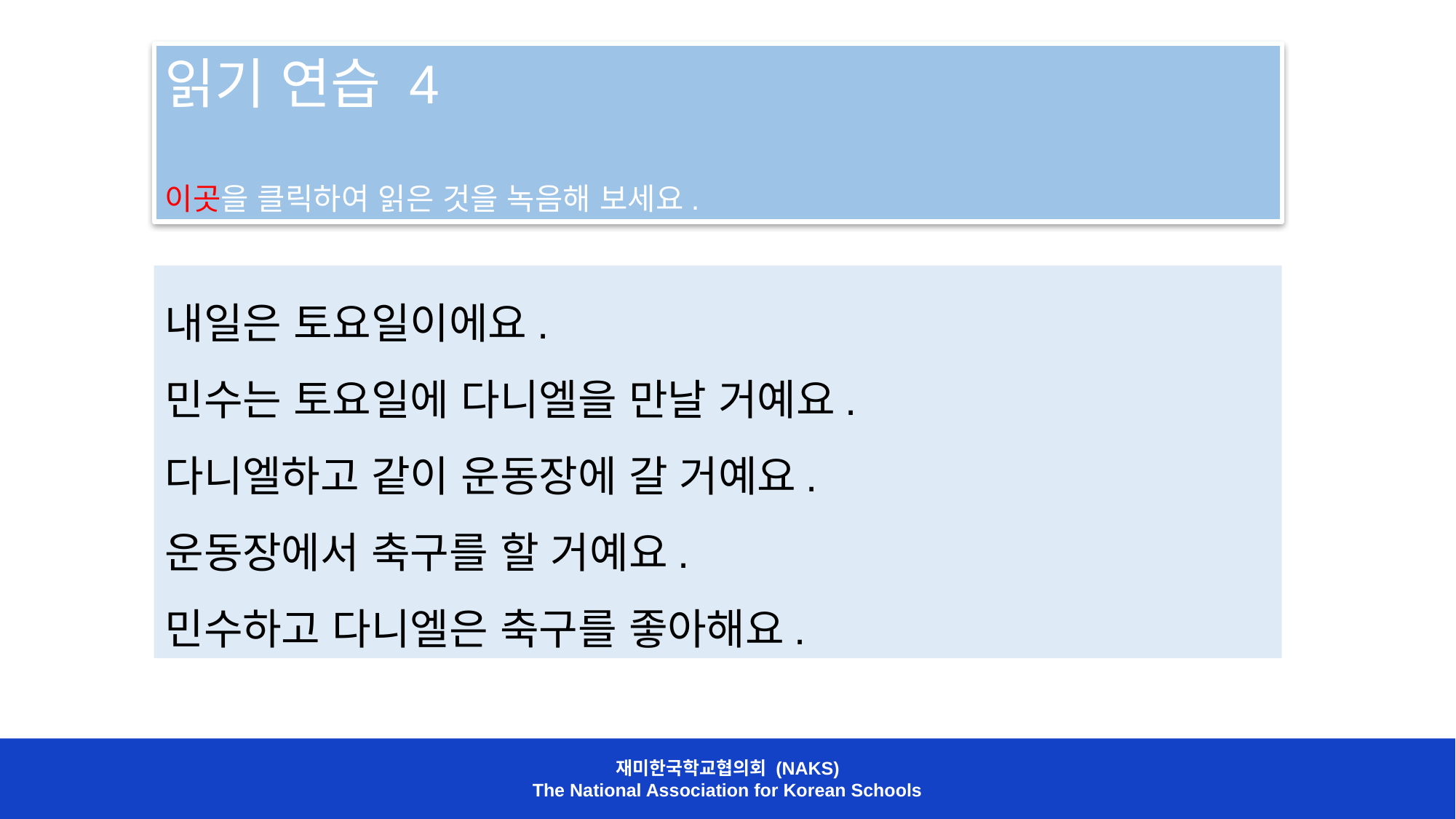

읽기 연습 4

이곳을 클릭하여 읽은 것을 녹음해 보세요.
내일은 토요일이에요.
민수는 토요일에 다니엘을 만날 거예요.
다니엘하고 같이 운동장에 갈 거예요.
운동장에서 축구를 할 거예요.
민수하고 다니엘은 축구를 좋아해요.
재미한국학교협의회 (NAKS)
The National Association for Korean Schools